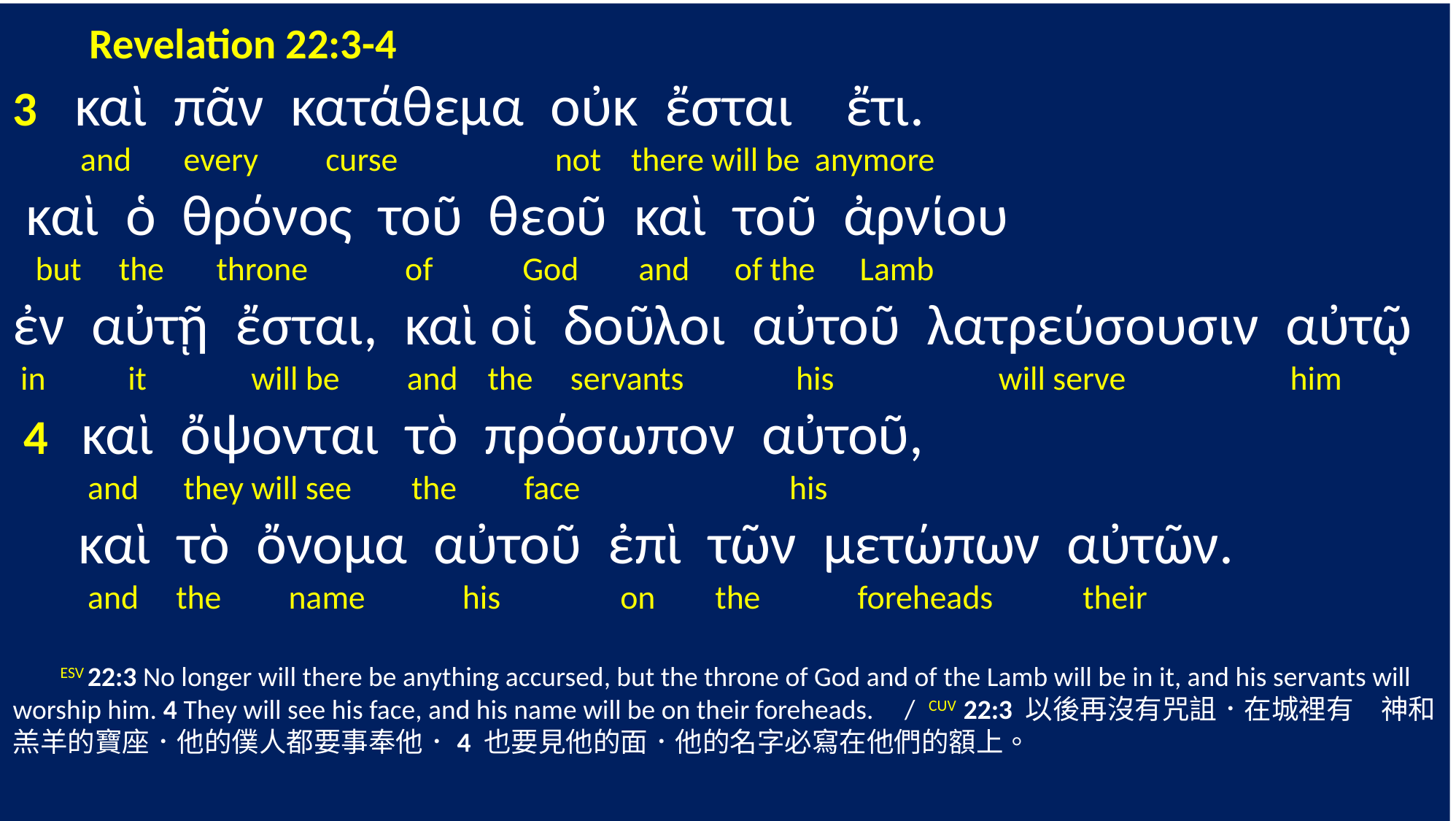

Revelation 22:3-4
3   καὶ  πᾶν  κατάθεμα  οὐκ  ἔσται    ἔτι.
         and       every         curse                     not    there will be  anymore
 καὶ  ὁ  θρόνος  τοῦ  θεοῦ  καὶ  τοῦ  ἀρνίου
   but     the       throne             of            God        and      of the      Lamb
ἐν  αὐτῇ  ἔσται,  καὶ οἱ  δοῦλοι  αὐτοῦ  λατρεύσουσιν  αὐτῷ
 in           it              will be         and    the     servants               his                      will serve                      him
 4   καὶ  ὄψονται  τὸ  πρόσωπον  αὐτοῦ,
          and      they will see        the         face                            his
     καὶ  τὸ  ὄνομα  αὐτοῦ  ἐπὶ  τῶν  μετώπων  αὐτῶν.
          and     the         name             his                on        the             foreheads            their

             ESV 22:3 No longer will there be anything accursed, but the throne of God and of the Lamb will be in it, and his servants will worship him. 4 They will see his face, and his name will be on their foreheads.     /  CUV  22:3 以後再沒有咒詛．在城裡有　神和羔羊的寶座．他的僕人都要事奉他．4 也要見他的面．他的名字必寫在他們的額上。